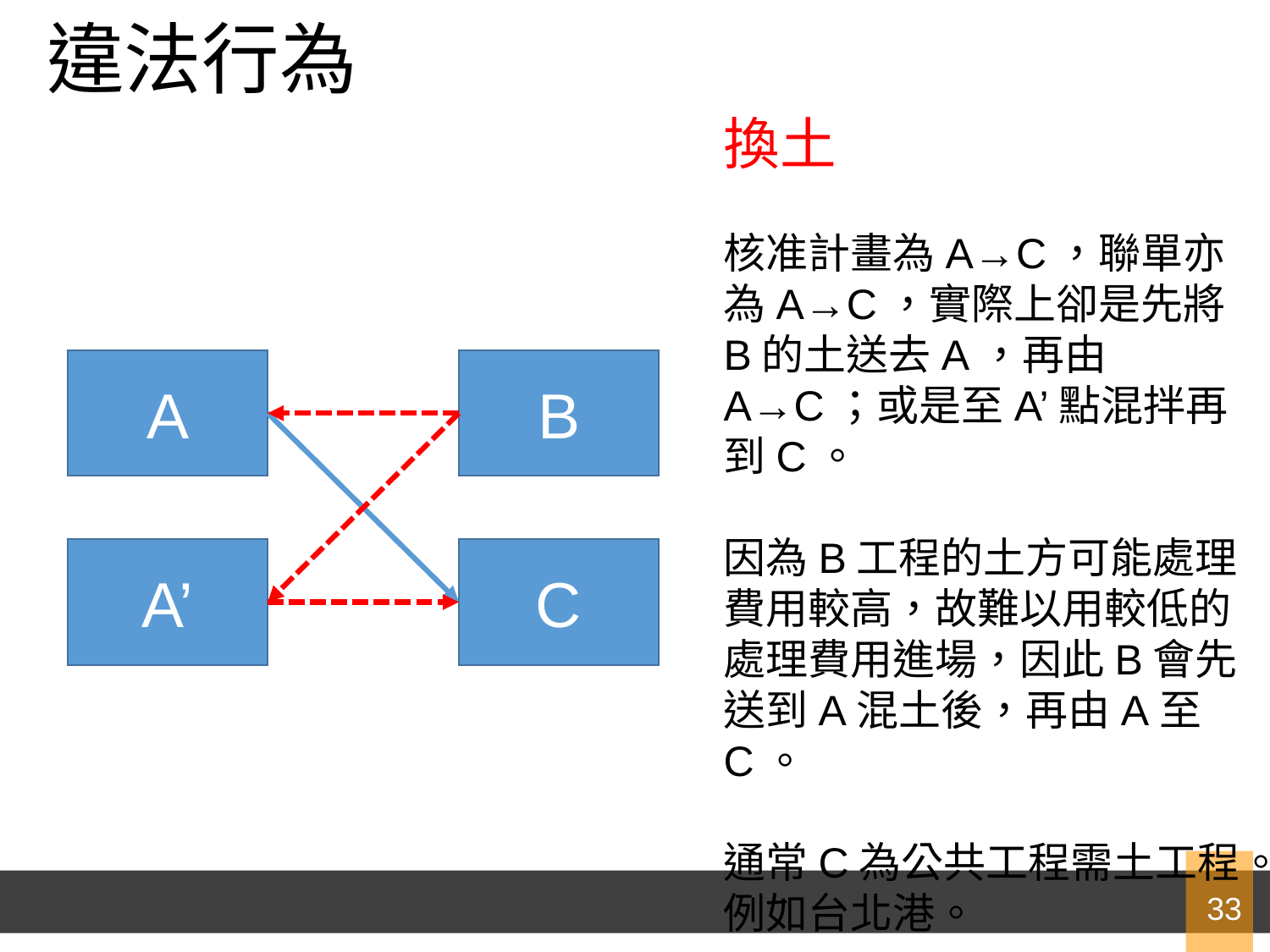

# 違法行為
換土

核准計畫為A→C，聯單亦為A→C，實際上卻是先將B的土送去A，再由A→C；或是至A’點混拌再到C。

因為B工程的土方可能處理費用較高，故難以用較低的處理費用進場，因此B會先送到A混土後，再由A至C。

通常C為公共工程需土工程。例如台北港。

A
B
A’
C
33